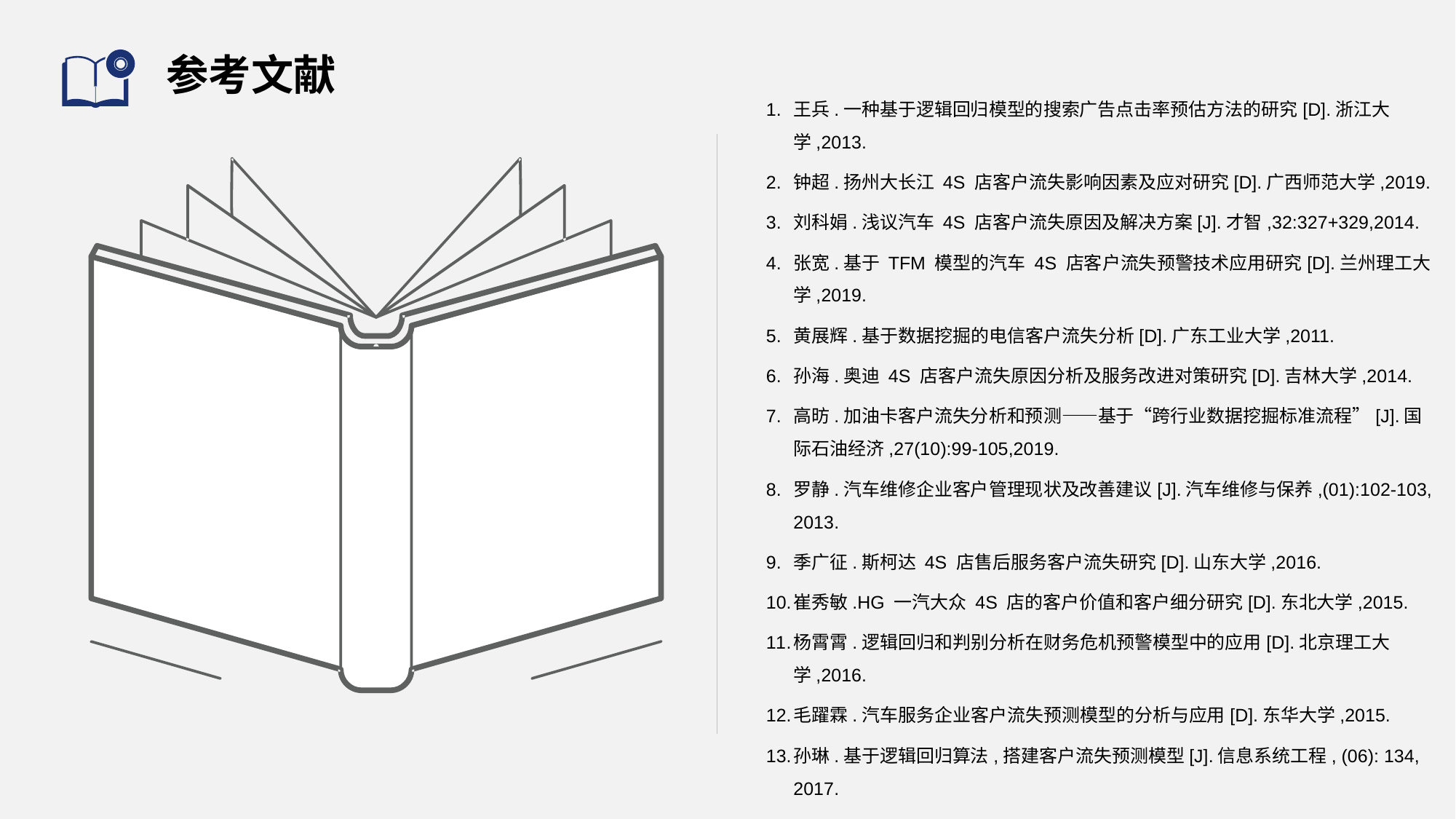

# 参考文献
王兵.一种基于逻辑回归模型的搜索广告点击率预估方法的研究[D].浙江大 学,2013.
钟超.扬州大长江 4S 店客户流失影响因素及应对研究[D].广西师范大学,2019.
刘科娟.浅议汽车 4S 店客户流失原因及解决方案[J].才智,32:327+329,2014.
张宽.基于 TFM 模型的汽车 4S 店客户流失预警技术应用研究[D].兰州理工大 学,2019.
黄展辉.基于数据挖掘的电信客户流失分析[D].广东工业大学,2011.
孙海.奥迪 4S 店客户流失原因分析及服务改进对策研究[D].吉林大学,2014.
高昉.加油卡客户流失分析和预测——基于“跨行业数据挖掘标准流程”[J].国 际石油经济,27(10):99-105,2019.
罗静.汽车维修企业客户管理现状及改善建议[J].汽车维修与保养,(01):102-103, 2013.
季广征.斯柯达 4S 店售后服务客户流失研究[D].山东大学,2016.
崔秀敏.HG 一汽大众 4S 店的客户价值和客户细分研究[D].东北大学,2015.
杨霄霄.逻辑回归和判别分析在财务危机预警模型中的应用[D].北京理工大 学,2016.
毛躍霖.汽车服务企业客户流失预测模型的分析与应用[D].东华大学,2015.
孙琳.基于逻辑回归算法,搭建客户流失预测模型[J].信息系统工程, (06): 134, 2017.
关欣,王征.基于Logistic回归和BP神经网络的财务预警模型比较[J].统计与决 策,(17):179-181,2016.